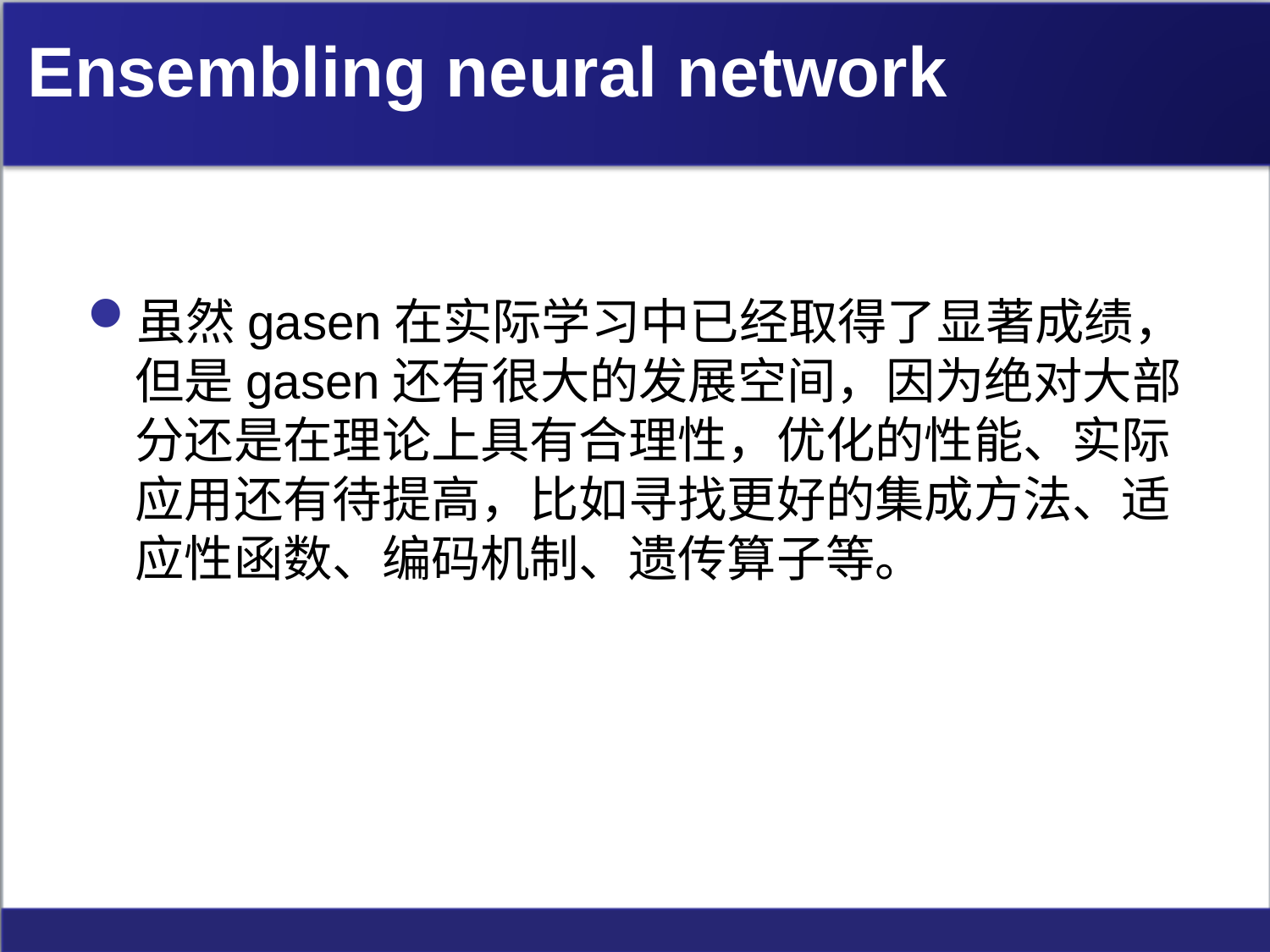

Ensembling neural network

虽然gasen在实际学习中已经取得了显著成绩，但是gasen还有很大的发展空间，因为绝对大部分还是在理论上具有合理性，优化的性能、实际应用还有待提高，比如寻找更好的集成方法、适应性函数、编码机制、遗传算子等。